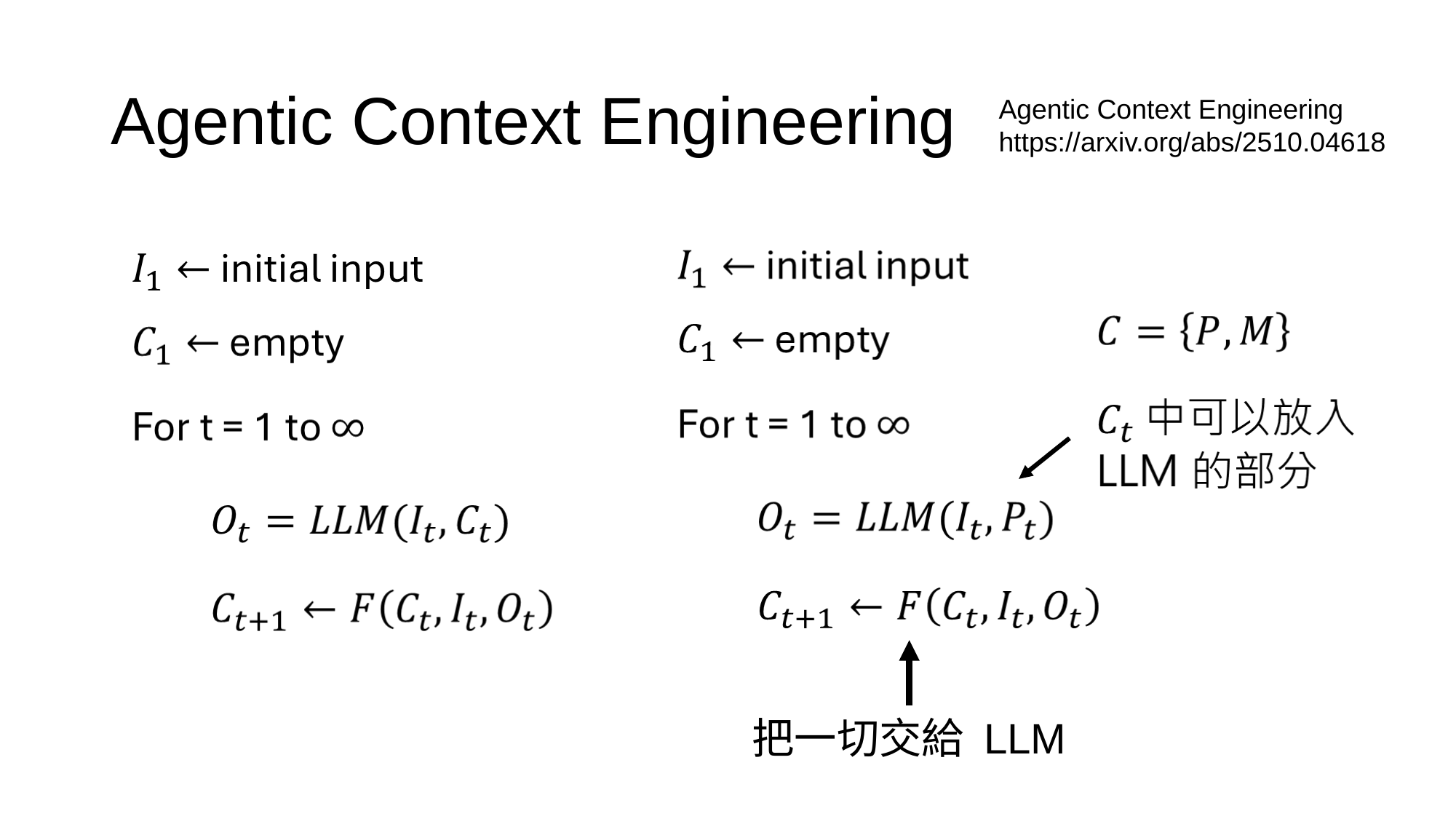

# Agentic Context Engineering
Agentic Context Engineering
https://arxiv.org/abs/2510.04618

把一切交給 LLM